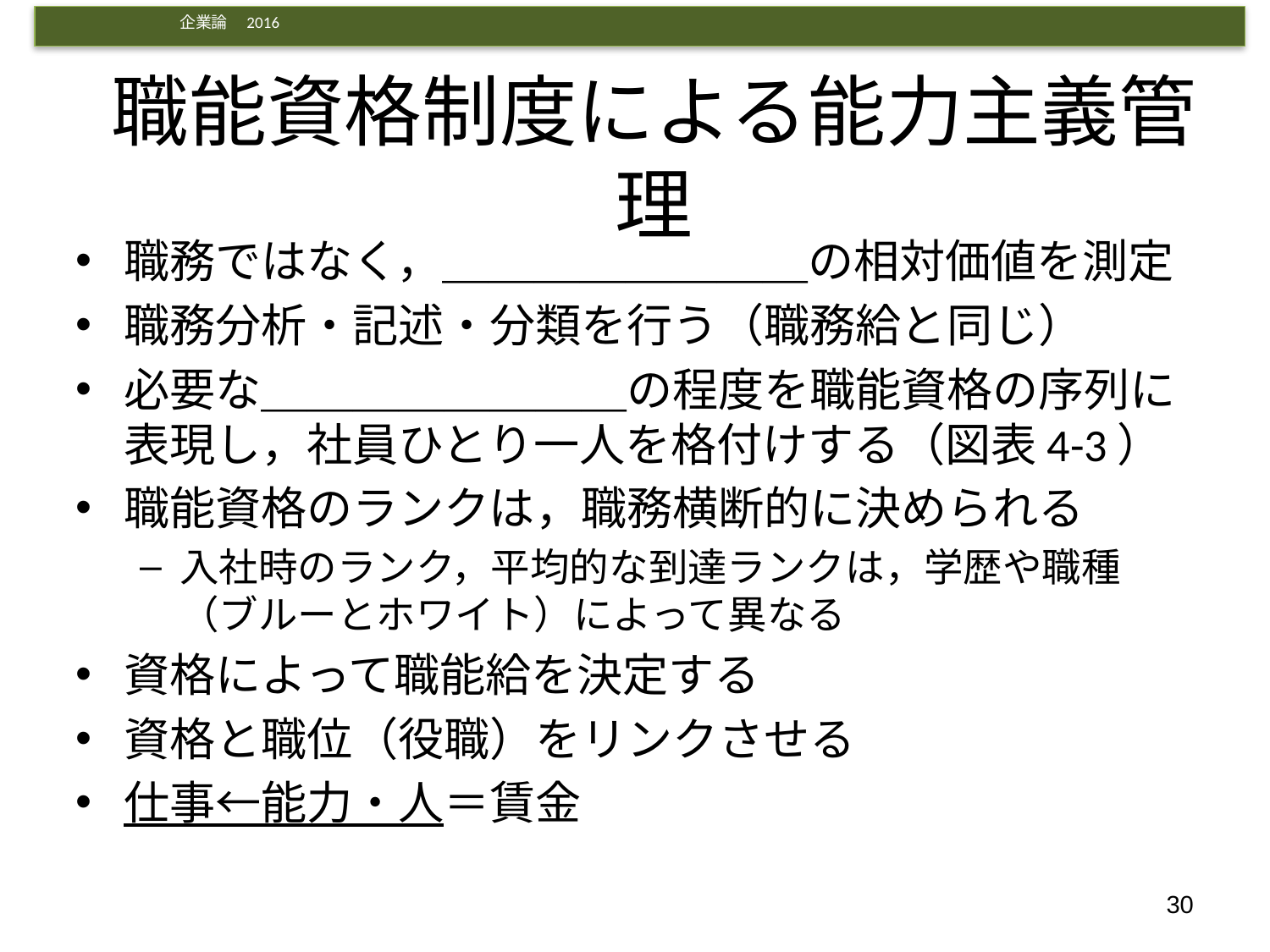

# 職能資格制度による能力主義管理
職務ではなく，＿＿＿＿＿＿＿＿の相対価値を測定
職務分析・記述・分類を行う（職務給と同じ）
必要な＿＿＿＿＿＿＿＿の程度を職能資格の序列に表現し，社員ひとり一人を格付けする（図表4-3）
職能資格のランクは，職務横断的に決められる
入社時のランク，平均的な到達ランクは，学歴や職種（ブルーとホワイト）によって異なる
資格によって職能給を決定する
資格と職位（役職）をリンクさせる
仕事←能力・人＝賃金

30